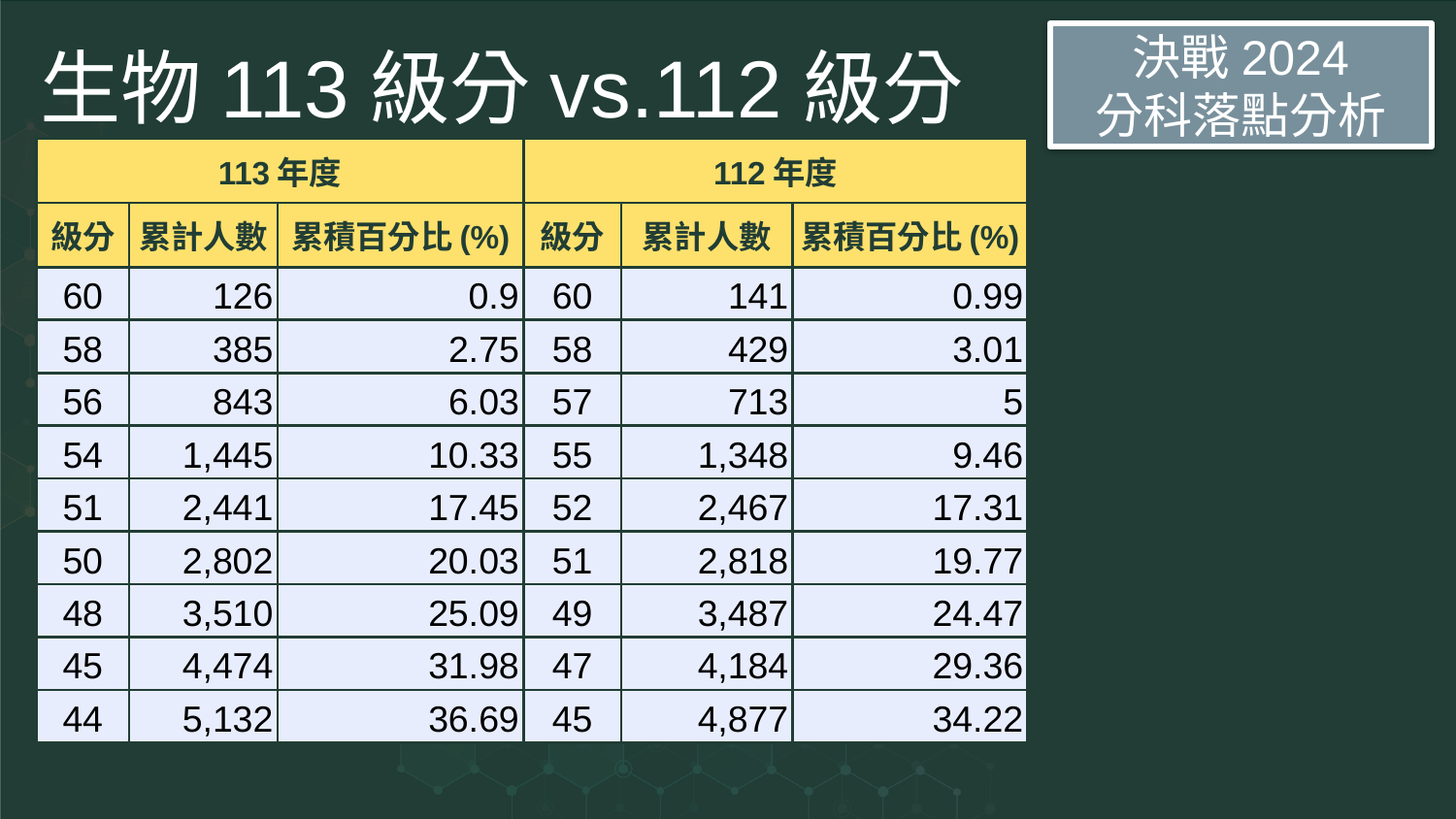

# 生物113級分vs.112級分
決戰2024
分科落點分析
| 113年度 |  |  | 112年度 |  |  |
| --- | --- | --- | --- | --- | --- |
| 級分 | 累計人數 | 累積百分比(%) | 級分 | 累計人數 | 累積百分比(%) |
| 60 | 126 | 0.9 | 60 | 141 | 0.99 |
| 58 | 385 | 2.75 | 58 | 429 | 3.01 |
| 56 | 843 | 6.03 | 57 | 713 | 5 |
| 54 | 1,445 | 10.33 | 55 | 1,348 | 9.46 |
| 51 | 2,441 | 17.45 | 52 | 2,467 | 17.31 |
| 50 | 2,802 | 20.03 | 51 | 2,818 | 19.77 |
| 48 | 3,510 | 25.09 | 49 | 3,487 | 24.47 |
| 45 | 4,474 | 31.98 | 47 | 4,184 | 29.36 |
| 44 | 5,132 | 36.69 | 45 | 4,877 | 34.22 |